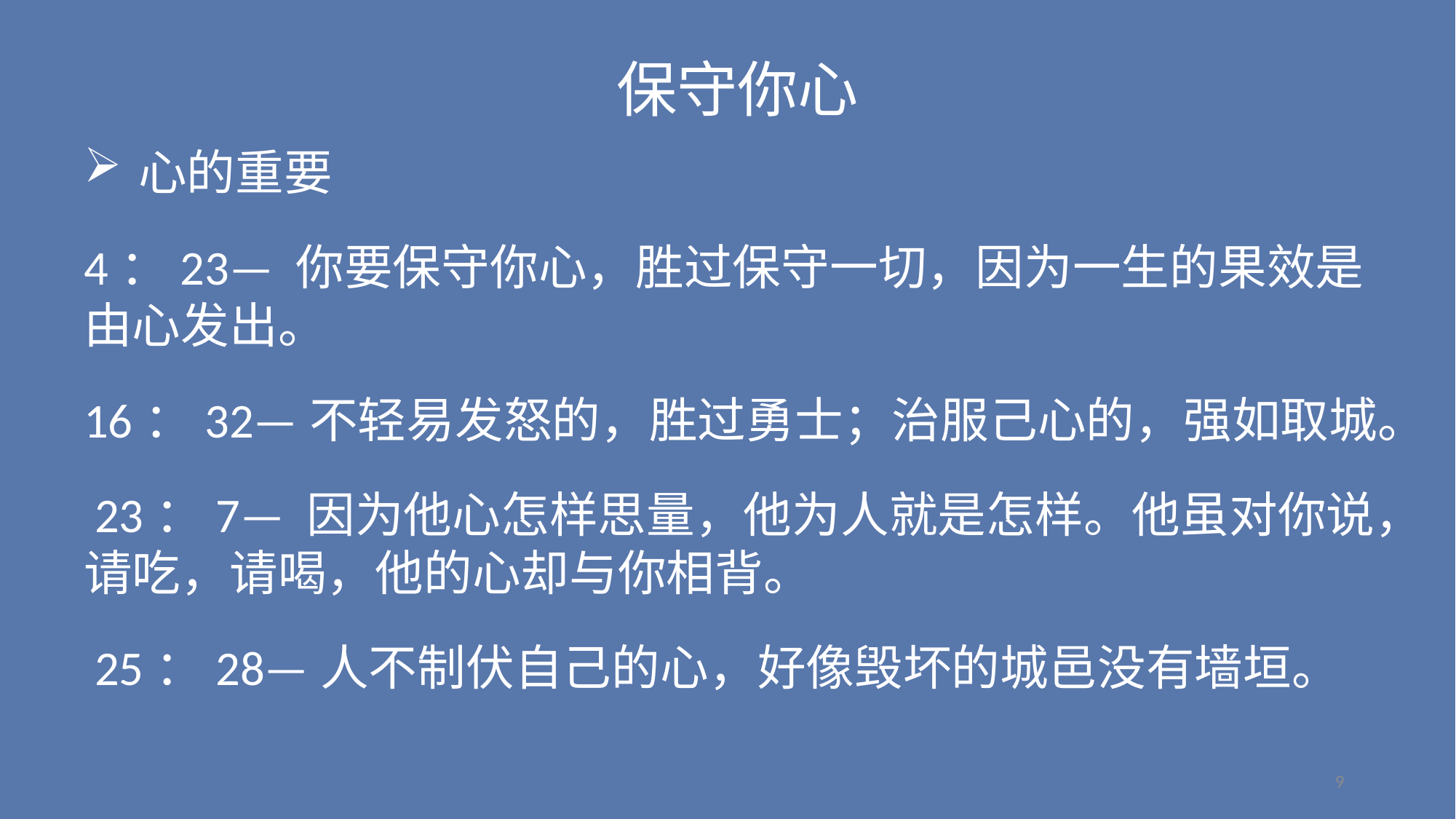

保守你心
心的重要
4：23— 你要保守你心，胜过保守一切，因为一生的果效是由心发出。
16：32—不轻易发怒的，胜过勇士；治服己心的，强如取城。
 23：7— 因为他心怎样思量，他为人就是怎样。他虽对你说，请吃，请喝，他的心却与你相背。
 25：28—人不制伏自己的心，好像毁坏的城邑没有墙垣。

9